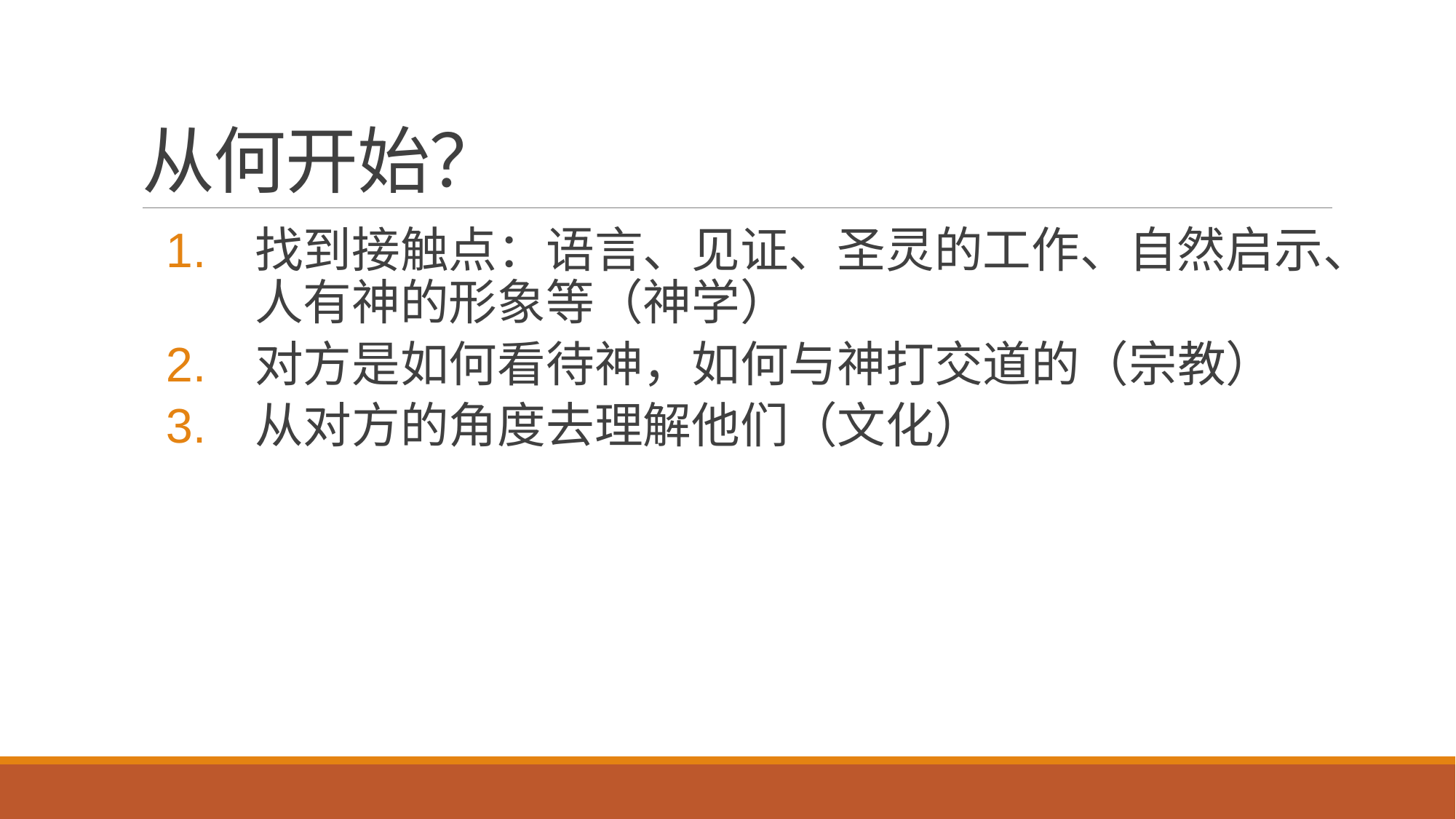

# 从何开始？
找到接触点：语言、见证、圣灵的工作、自然启示、人有神的形象等（神学）
对方是如何看待神，如何与神打交道的（宗教）
从对方的角度去理解他们（文化）